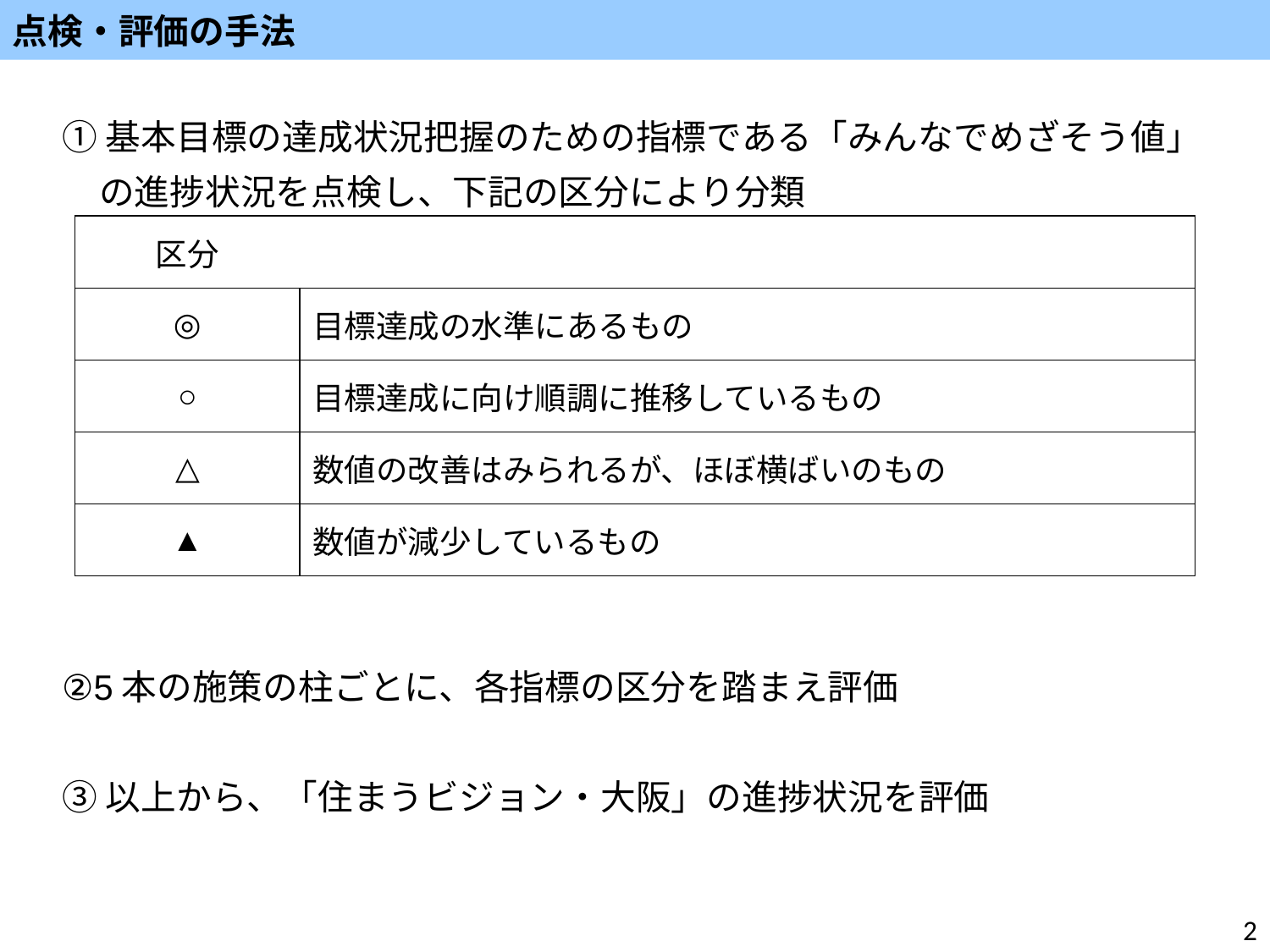

点検・評価の手法
①基本目標の達成状況把握のための指標である「みんなでめざそう値」の進捗状況を点検し、下記の区分により分類

②5本の施策の柱ごとに、各指標の区分を踏まえ評価

③以上から、「住まうビジョン・大阪」の進捗状況を評価
| 区分 |  |
| --- | --- |
| ◎ | 目標達成の水準にあるもの |
| ○ | 目標達成に向け順調に推移しているもの |
| △ | 数値の改善はみられるが、ほぼ横ばいのもの |
| ▲ | 数値が減少しているもの |
2